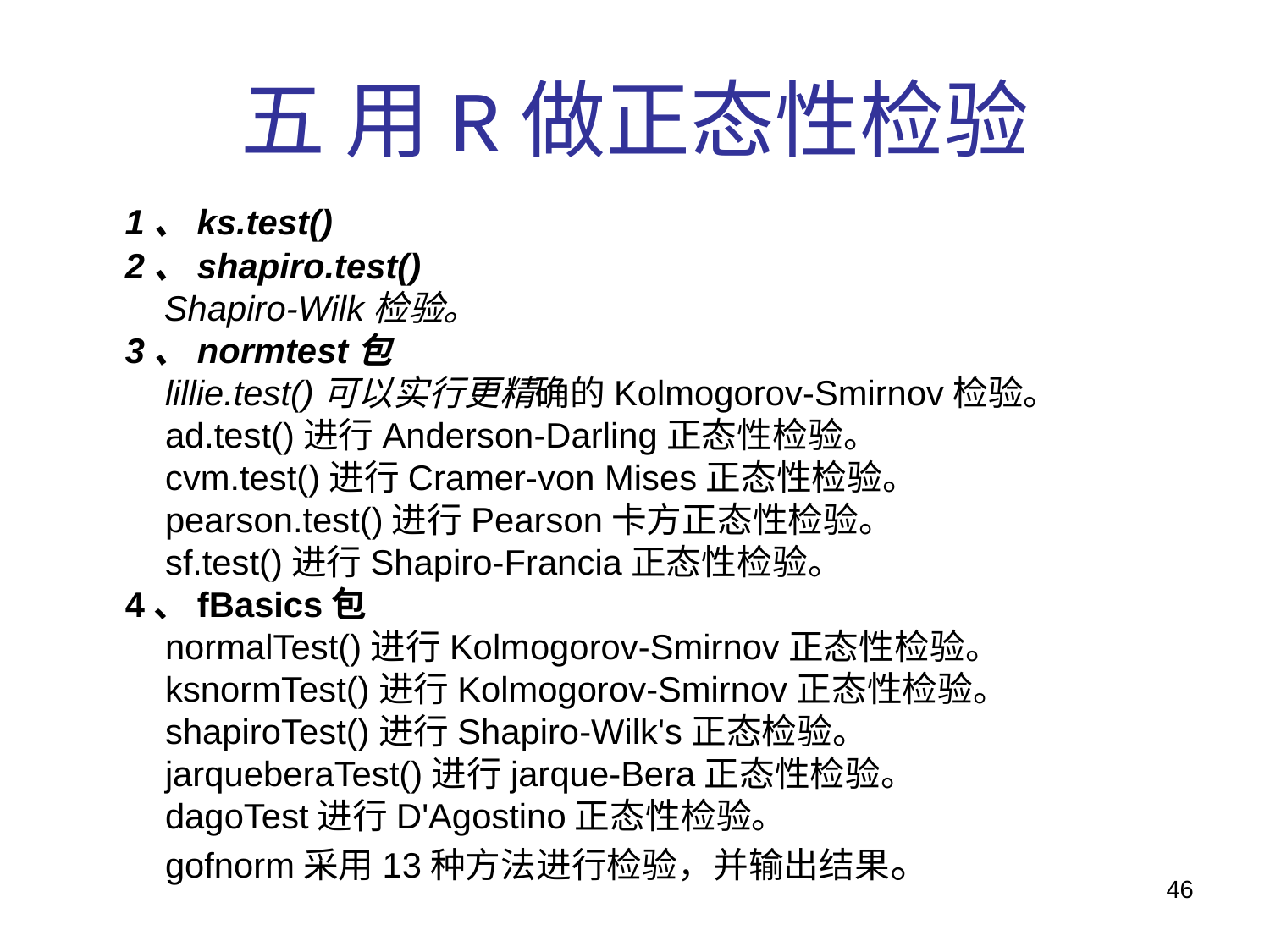

# 五 用R做正态性检验
    1、ks.test()   
2、shapiro.test()
    Shapiro-Wilk检验。
3、normtest包
    lillie.test()可以实行更精确的Kolmogorov-Smirnov检验。
    ad.test()进行Anderson-Darling正态性检验。
    cvm.test()进行Cramer-von Mises正态性检验。
    pearson.test()进行Pearson卡方正态性检验。
    sf.test()进行Shapiro-Francia正态性检验。
4、fBasics包
    normalTest()进行Kolmogorov-Smirnov正态性检验。
    ksnormTest()进行Kolmogorov-Smirnov正态性检验。
    shapiroTest()进行Shapiro-Wilk's正态检验。
    jarqueberaTest()进行jarque-Bera正态性检验。
    dagoTest进行D'Agostino正态性检验。
    gofnorm采用13种方法进行检验，并输出结果。
46